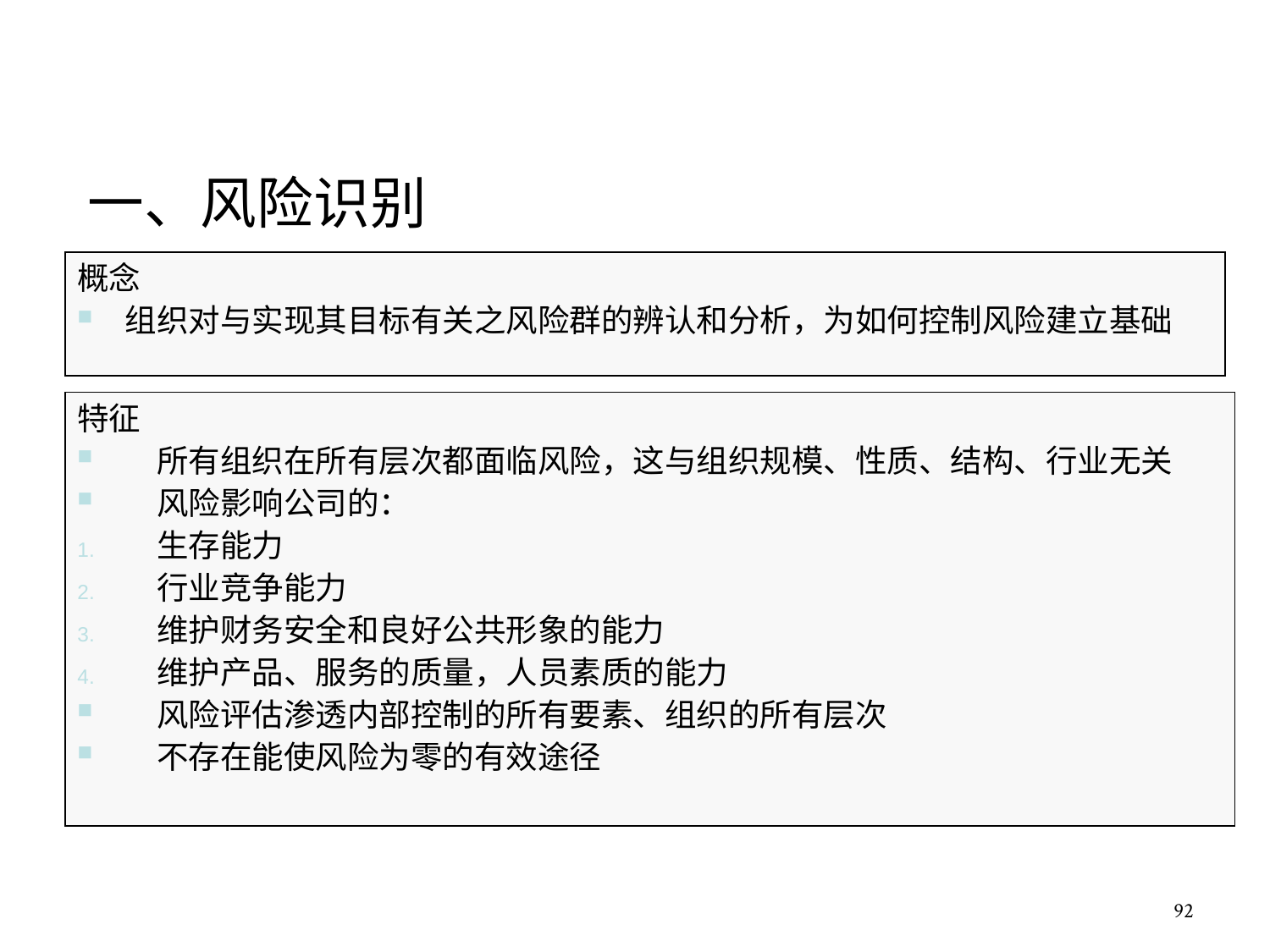

一、风险识别

概念
组织对与实现其目标有关之风险群的辨认和分析，为如何控制风险建立基础
特征
所有组织在所有层次都面临风险，这与组织规模、性质、结构、行业无关
风险影响公司的：
生存能力
行业竞争能力
维护财务安全和良好公共形象的能力
维护产品、服务的质量，人员素质的能力
风险评估渗透内部控制的所有要素、组织的所有层次
不存在能使风险为零的有效途径

92